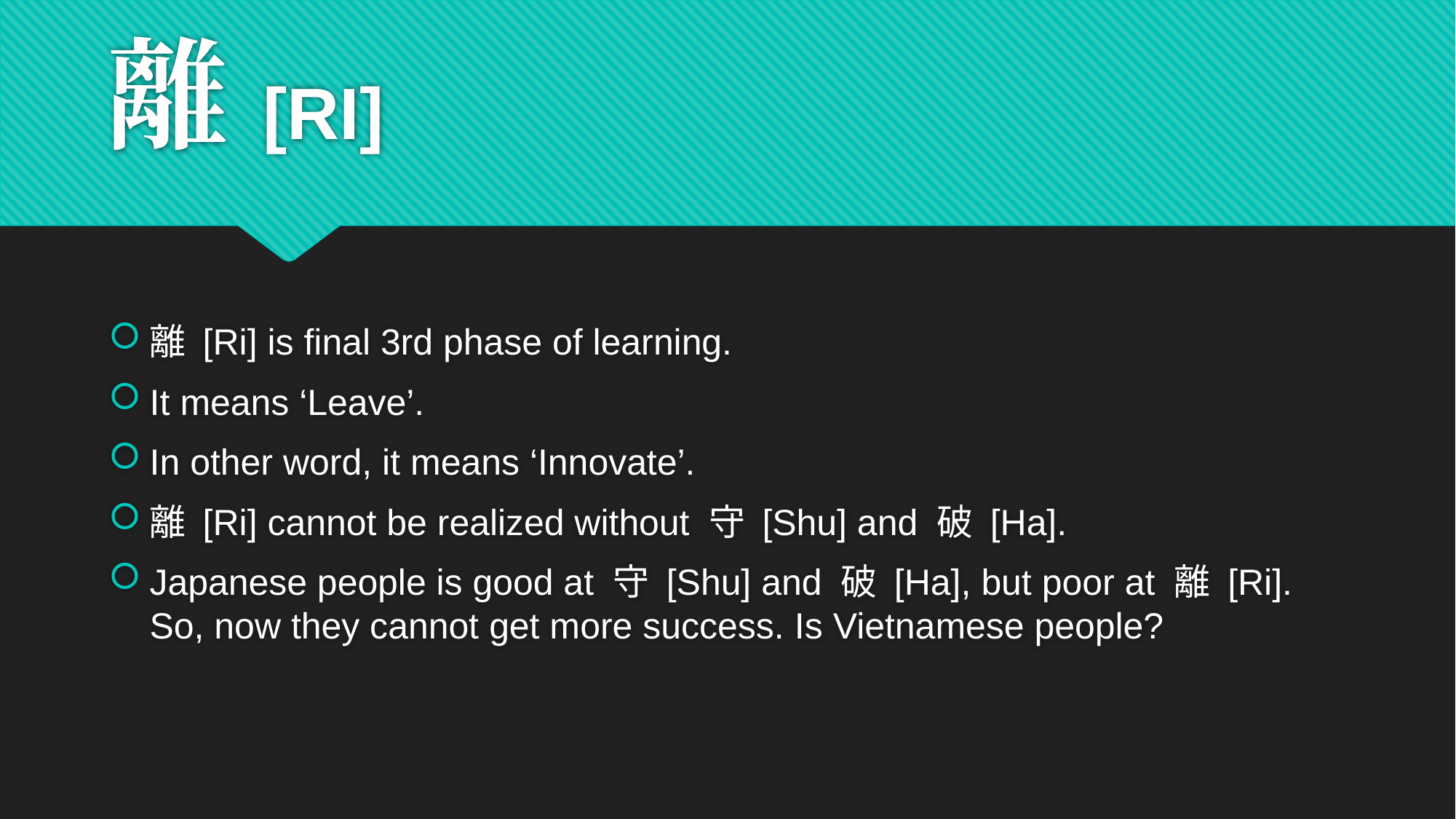

# 離 [RI]
離 [Ri] is final 3rd phase of learning.
It means ‘Leave’.
In other word, it means ‘Innovate’.
離 [Ri] cannot be realized without 守 [Shu] and 破 [Ha].
Japanese people is good at 守 [Shu] and 破 [Ha], but poor at 離 [Ri]. So, now they cannot get more success. Is Vietnamese people?